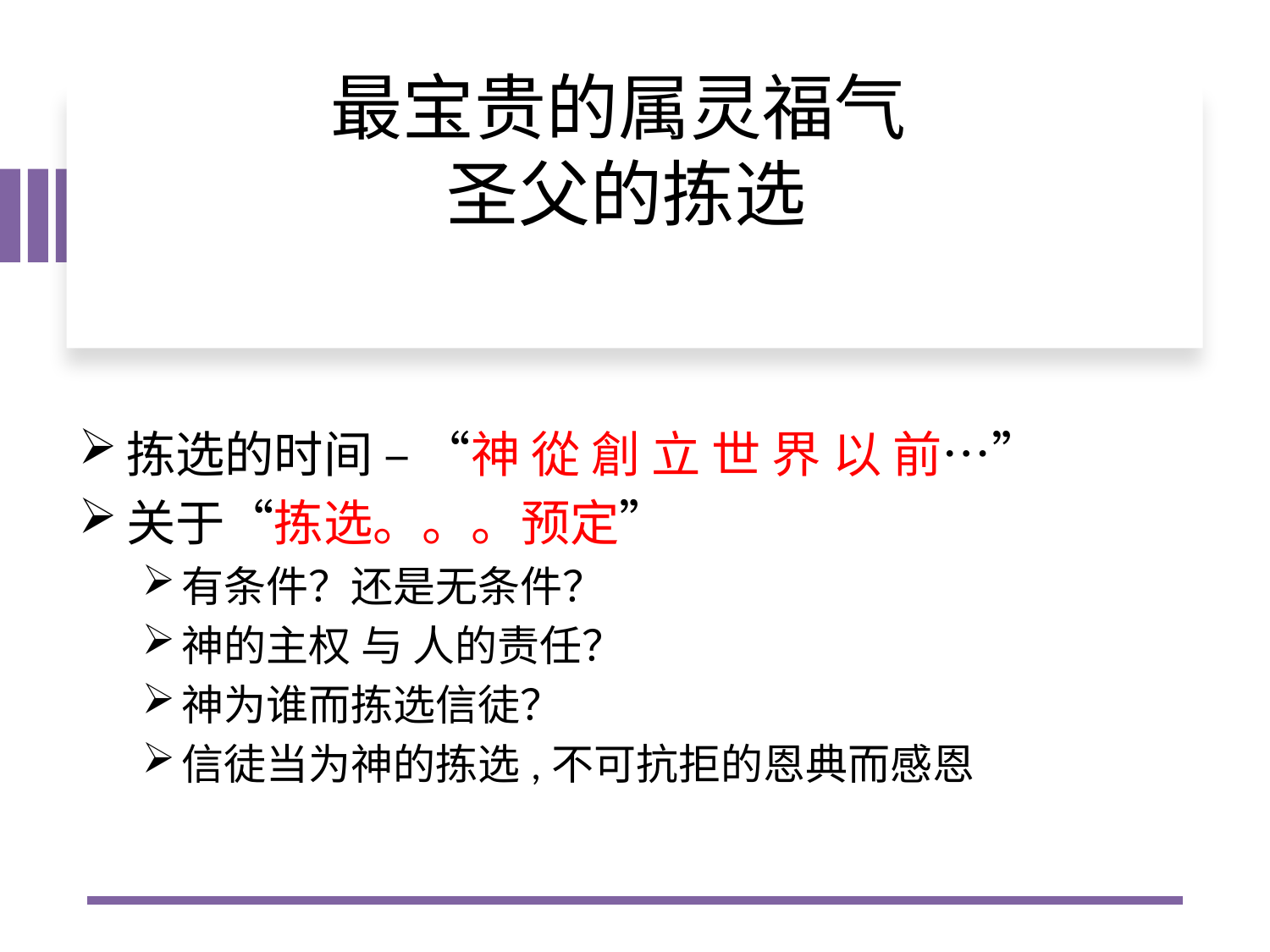

# 最宝贵的属灵福气 圣父的拣选

拣选的时间 – “神 從 創 立 世 界 以 前…”
关于“拣选。。。预定”
有条件？还是无条件？
神的主权 与 人的责任？
神为谁而拣选信徒？
信徒当为神的拣选,不可抗拒的恩典而感恩